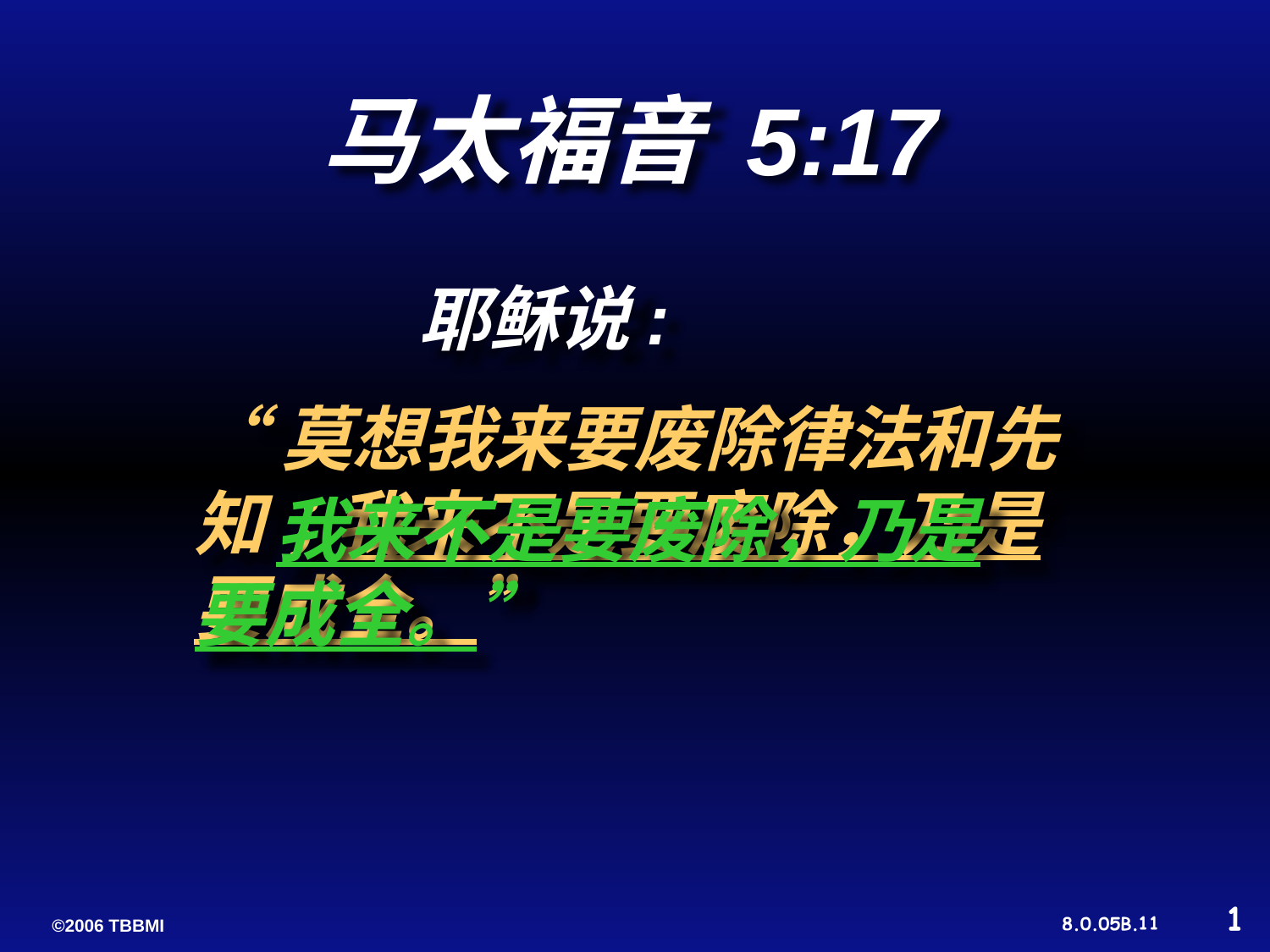

马太福音 5:17
	     耶稣说:
“莫想我来要废除律法和先知；我来不是要废除，乃是要成全。”
    我来不是要废除，乃是 要成全。”
1

11